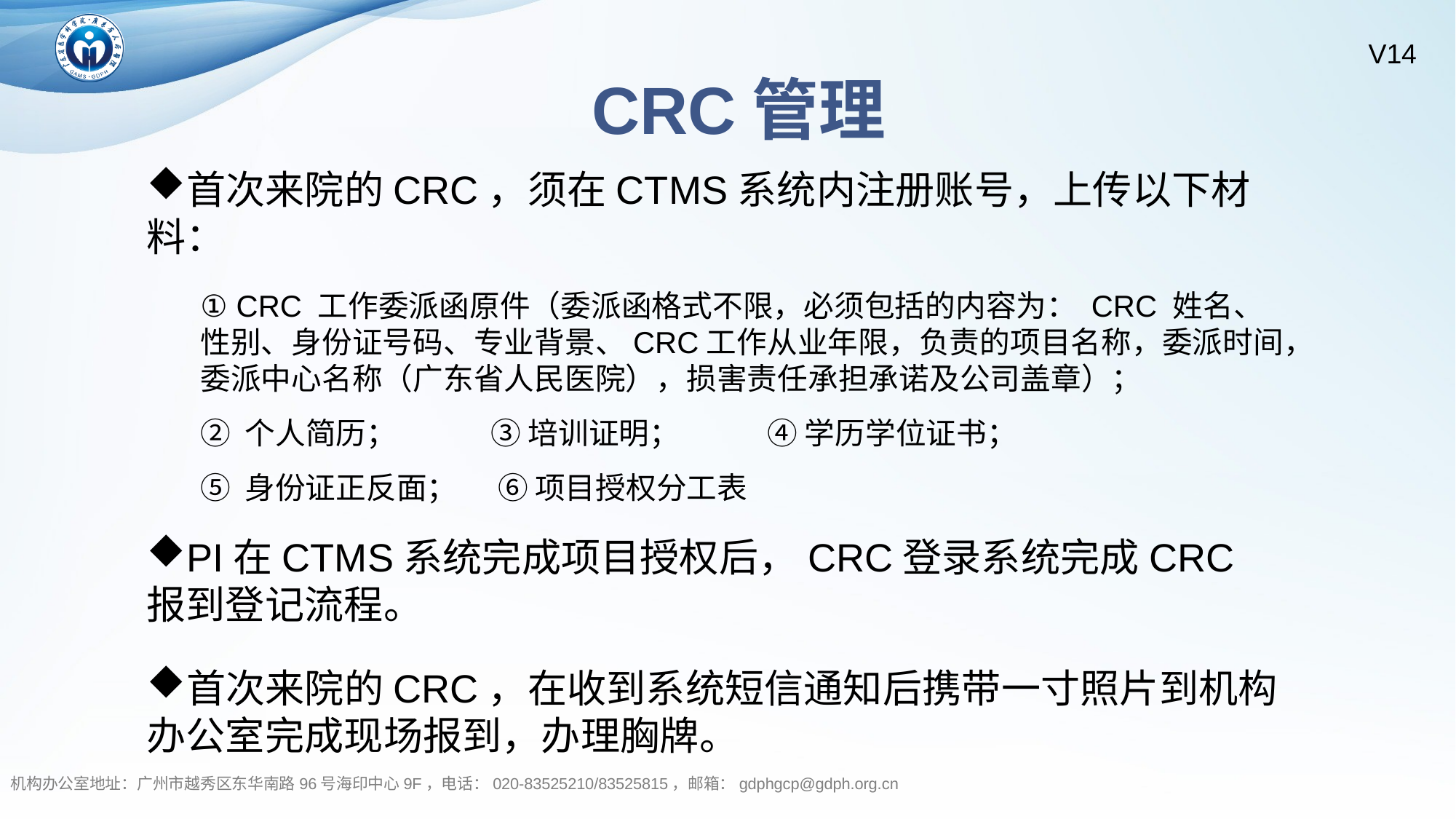

CRC管理
首次来院的CRC，须在CTMS系统内注册账号，上传以下材料：
① CRC 工作委派函原件（委派函格式不限，必须包括的内容为： CRC 姓名、性别、身份证号码、专业背景、CRC工作从业年限，负责的项目名称，委派时间，委派中心名称（广东省人民医院），损害责任承担承诺及公司盖章）；
② 个人简历；              ③ 培训证明；             ④ 学历学位证书；
⑤ 身份证正反面；      ⑥ 项目授权分工表
PI在CTMS系统完成项目授权后，CRC登录系统完成CRC报到登记流程。
首次来院的CRC，在收到系统短信通知后携带一寸照片到机构办公室完成现场报到，办理胸牌。
机构办公室地址：广州市越秀区东华南路96号海印中心9F，电话：020-83525210/83525815，邮箱：gdphgcp@gdph.org.cn
42